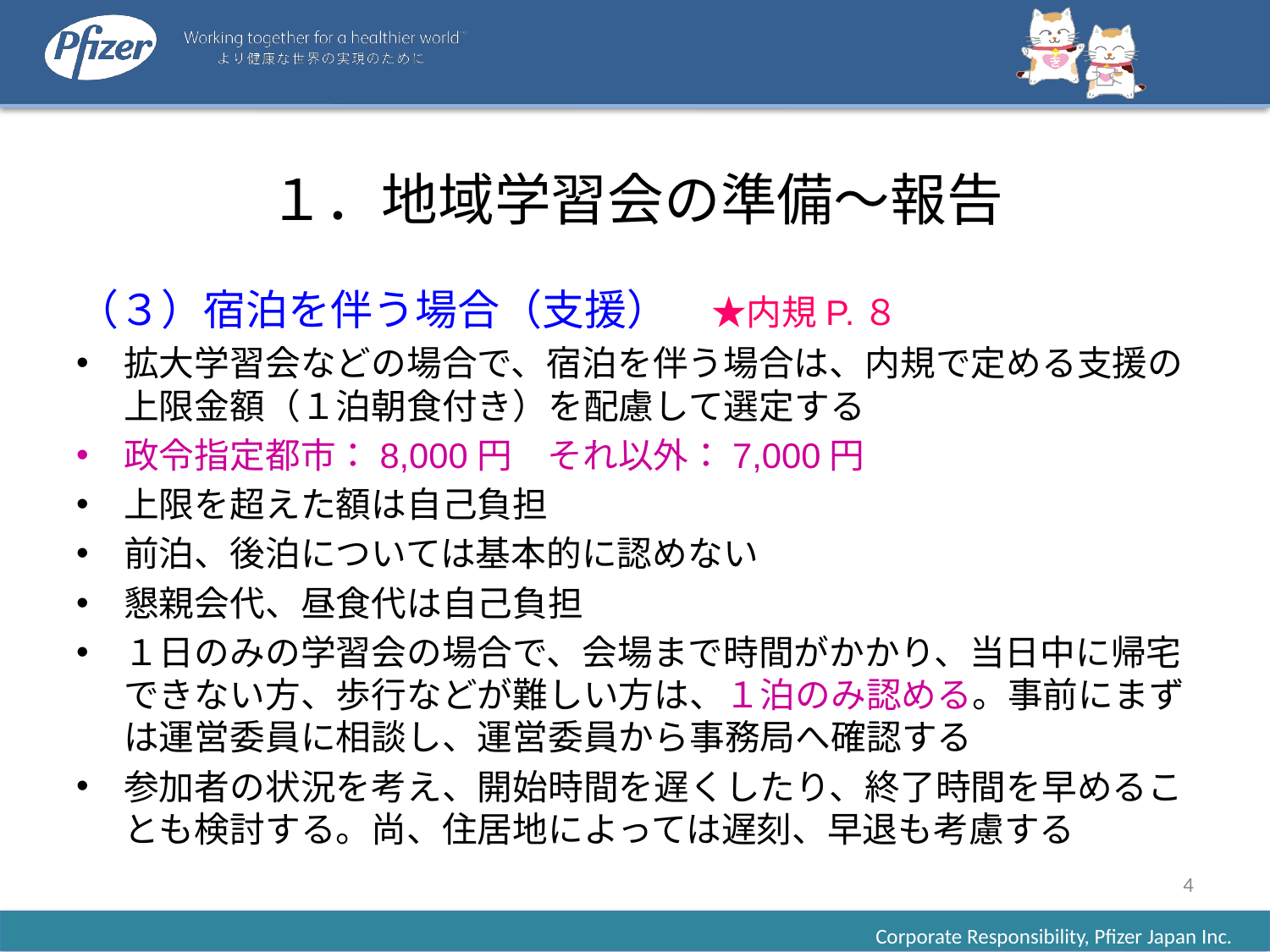

# １．地域学習会の準備～報告
（３）宿泊を伴う場合（支援）　★内規P.８
拡大学習会などの場合で、宿泊を伴う場合は、内規で定める支援の上限金額（１泊朝食付き）を配慮して選定する
政令指定都市：8,000円　それ以外：7,000円
上限を超えた額は自己負担
前泊、後泊については基本的に認めない
懇親会代、昼食代は自己負担
１日のみの学習会の場合で、会場まで時間がかかり、当日中に帰宅できない方、歩行などが難しい方は、１泊のみ認める。事前にまずは運営委員に相談し、運営委員から事務局へ確認する
参加者の状況を考え、開始時間を遅くしたり、終了時間を早めることも検討する。尚、住居地によっては遅刻、早退も考慮する

4